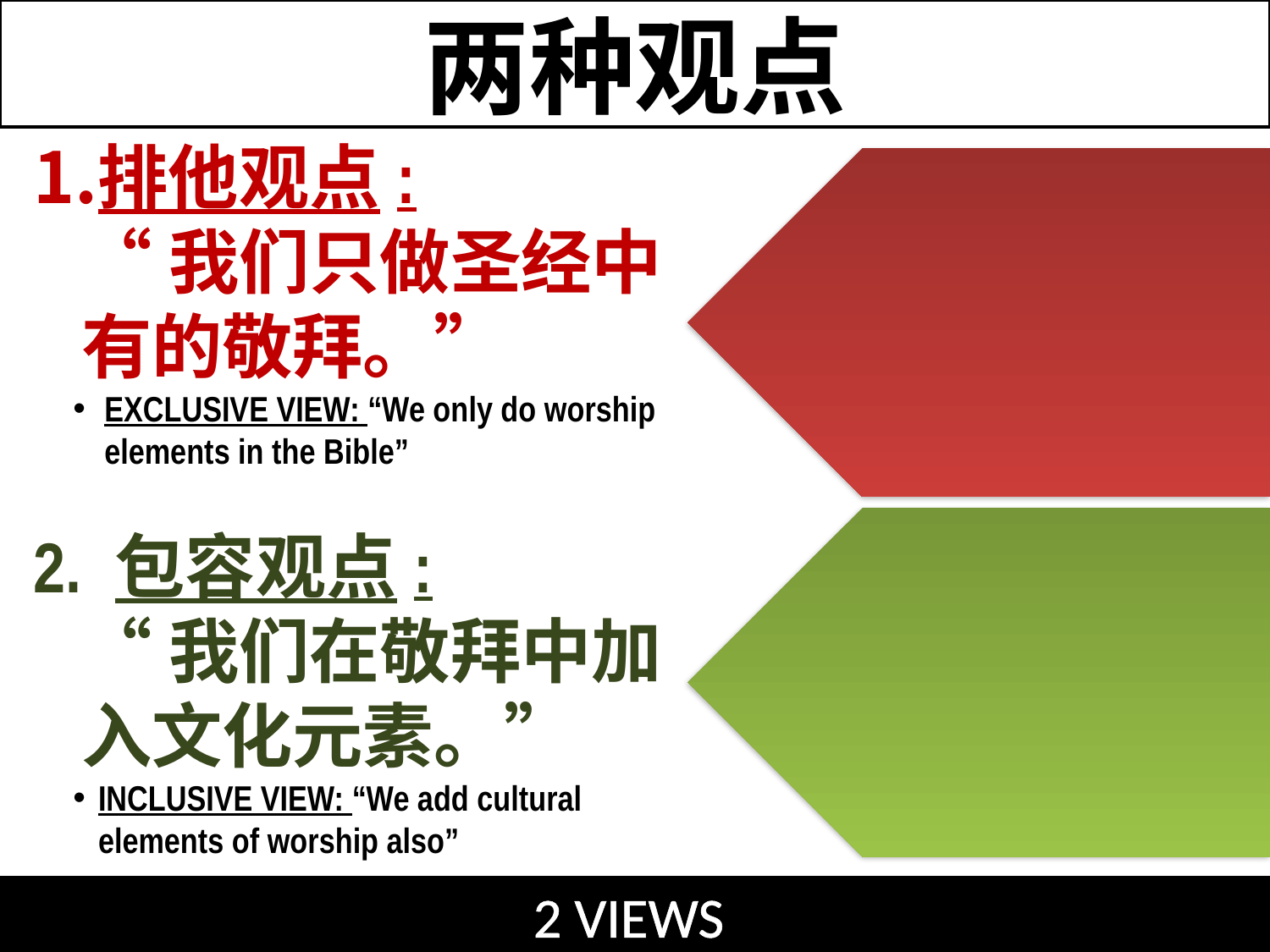

两种观点
排他观点:
	“我们只做圣经中有的敬拜。”
EXCLUSIVE VIEW: “We only do worship elements in the Bible”

2. 包容观点:
	“我们在敬拜中加入文化元素。”
INCLUSIVE VIEW: “We add cultural elements of worship also”

2 VIEWS